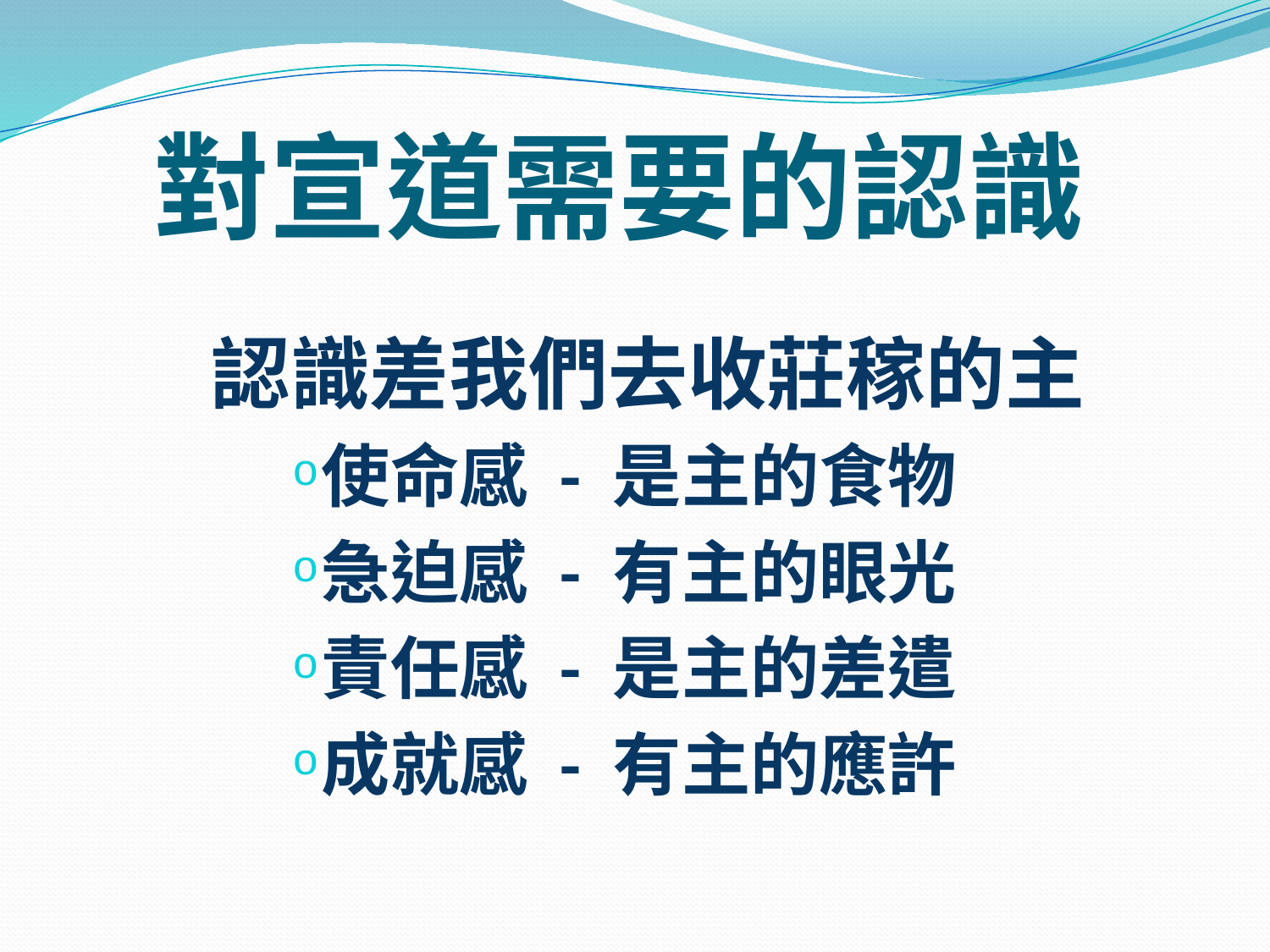

# 對宣道需要的認識
認識差我們去收莊稼的主
使命感 - 是主的食物
急迫感 - 有主的眼光
責任感 - 是主的差遣
成就感 - 有主的應許